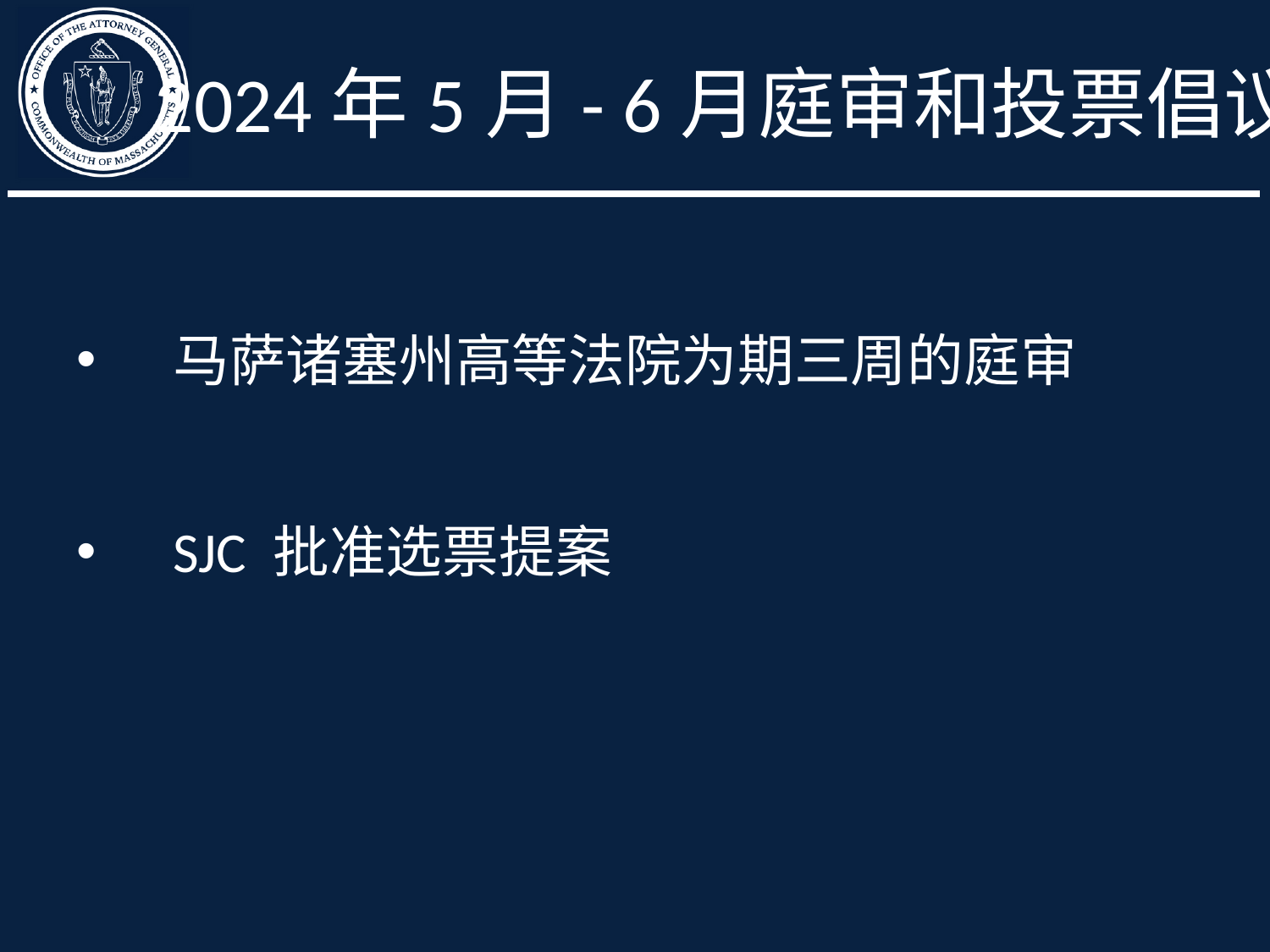

# 2024年5月- 6月庭审和投票倡议

马萨诸塞州高等法院为期三周的庭审

SJC 批准选票提案